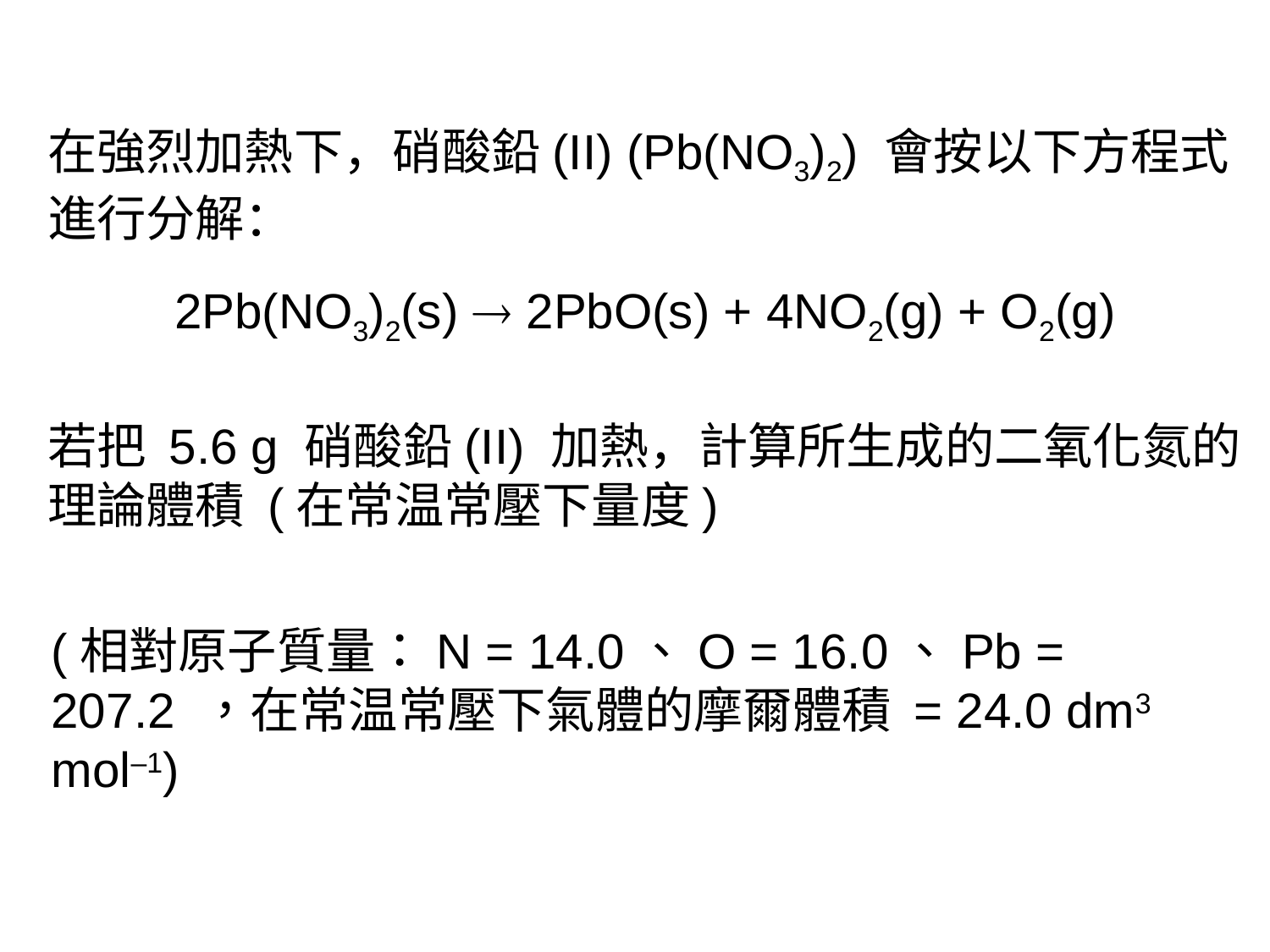

在強烈加熱下，硝酸鉛(II) (Pb(NO3)2) 會按以下方程式進行分解：
2Pb(NO3)2(s) → 2PbO(s) + 4NO2(g) + O2(g)
若把 5.6 g 硝酸鉛(II) 加熱，計算所生成的二氧化氮的理論體積 (在常温常壓下量度)
(相對原子質量：N = 14.0、O = 16.0、Pb = 207.2 ，在常温常壓下氣體的摩爾體積 = 24.0 dm3 mol–1)